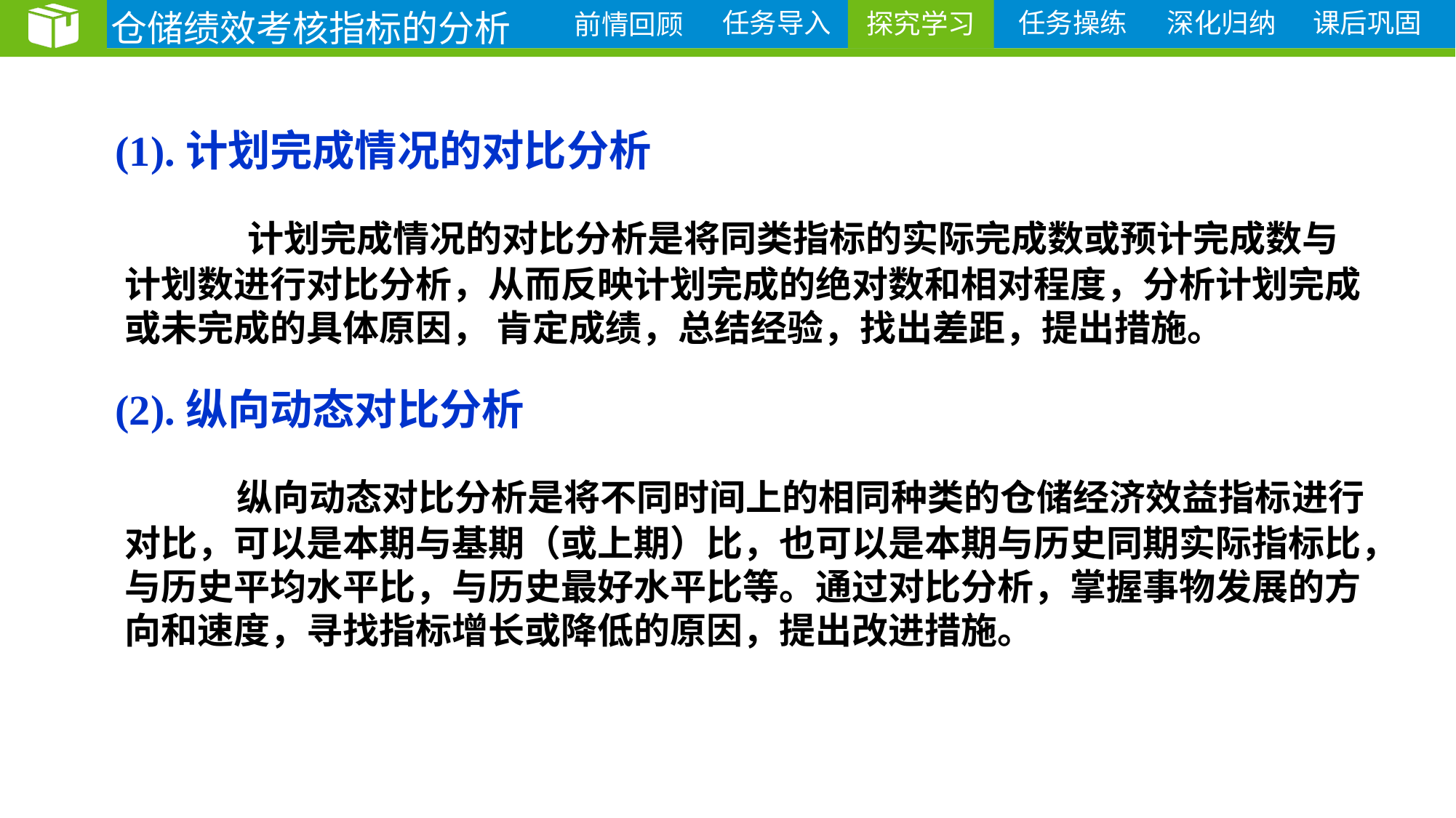

仓储绩效考核指标的分析
探究学习
   (1).计划完成情况的对比分析

              计划完成情况的对比分析是将同类指标的实际完成数或预计完成数与计划数进行对比分析，从而反映计划完成的绝对数和相对程度，分析计划完成或未完成的具体原因， 肯定成绩，总结经验，找出差距，提出措施。

   (2).纵向动态对比分析

             纵向动态对比分析是将不同时间上的相同种类的仓储经济效益指标进行对比，可以是本期与基期（或上期）比，也可以是本期与历史同期实际指标比，与历史平均水平比，与历史最好水平比等。通过对比分析，掌握事物发展的方向和速度，寻找指标增长或降低的原因，提出改进措施。